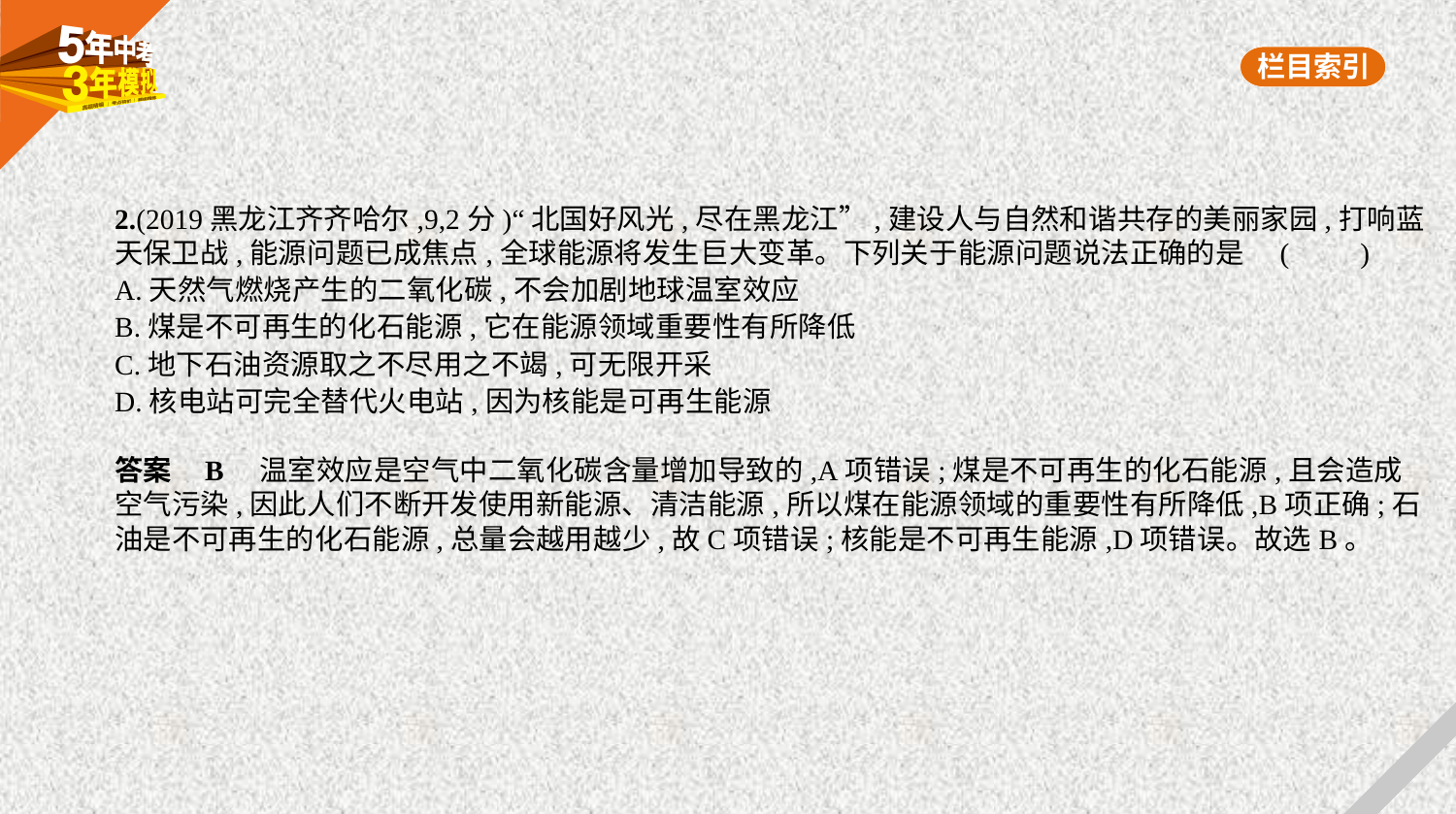

2.(2019黑龙江齐齐哈尔,9,2分)“北国好风光,尽在黑龙江”,建设人与自然和谐共存的美丽家园,打响蓝
天保卫战,能源问题已成焦点,全球能源将发生巨大变革。下列关于能源问题说法正确的是 (　　)
A.天然气燃烧产生的二氧化碳,不会加剧地球温室效应
B.煤是不可再生的化石能源,它在能源领域重要性有所降低
C.地下石油资源取之不尽用之不竭,可无限开采
D.核电站可完全替代火电站,因为核能是可再生能源
答案    B　温室效应是空气中二氧化碳含量增加导致的,A项错误;煤是不可再生的化石能源,且会造成
空气污染,因此人们不断开发使用新能源、清洁能源,所以煤在能源领域的重要性有所降低,B项正确;石
油是不可再生的化石能源,总量会越用越少,故C项错误;核能是不可再生能源,D项错误。故选B。